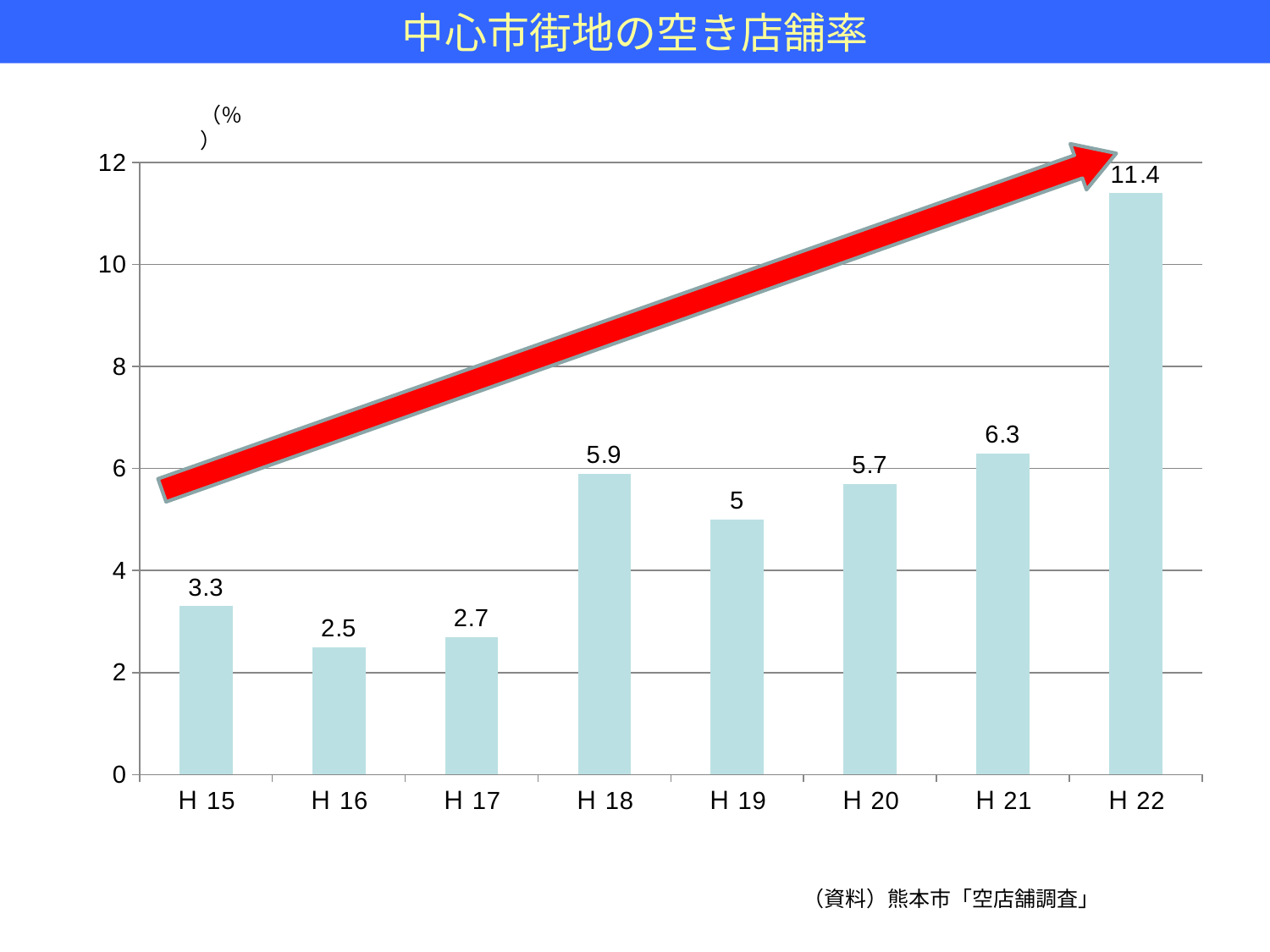

中心市街地の空き店舗率
（％）

### Chart

| Category | ％ |
|---|---|
| Ｈ15 | 3.3 |
| Ｈ16 | 2.5 |
| Ｈ17 | 2.7 |
| Ｈ18 | 5.9 |
| Ｈ19 | 5.0 |
| Ｈ20 | 5.7 |
| Ｈ21 | 6.3 |
| Ｈ22 | 11.4 |
（資料）熊本市「空店舗調査」